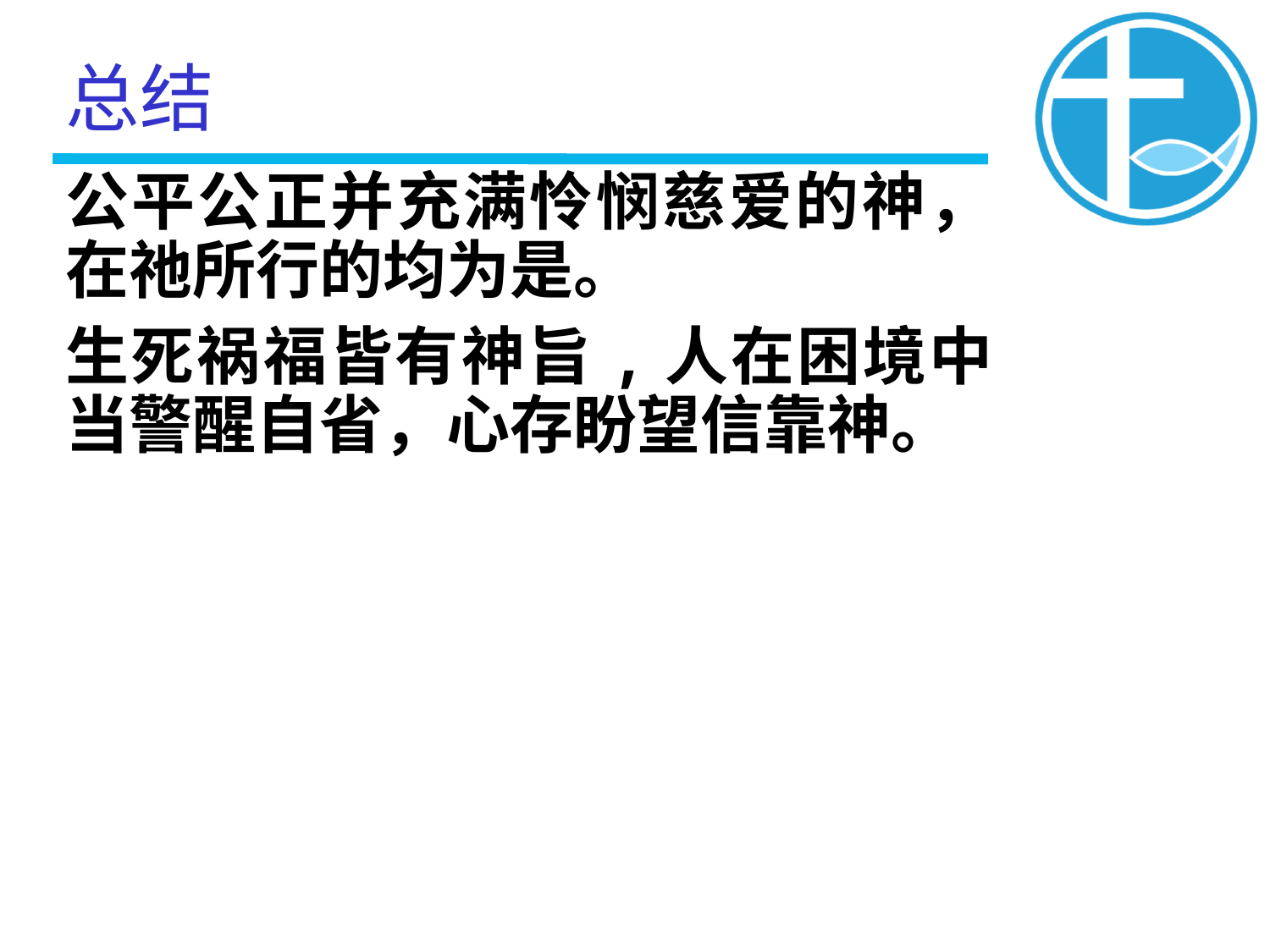

总结

公平公正并充满怜悯慈爱的神，在祂所行的均为是。
生死祸福皆有神旨,人在困境中当警醒自省，心存盼望信靠神。